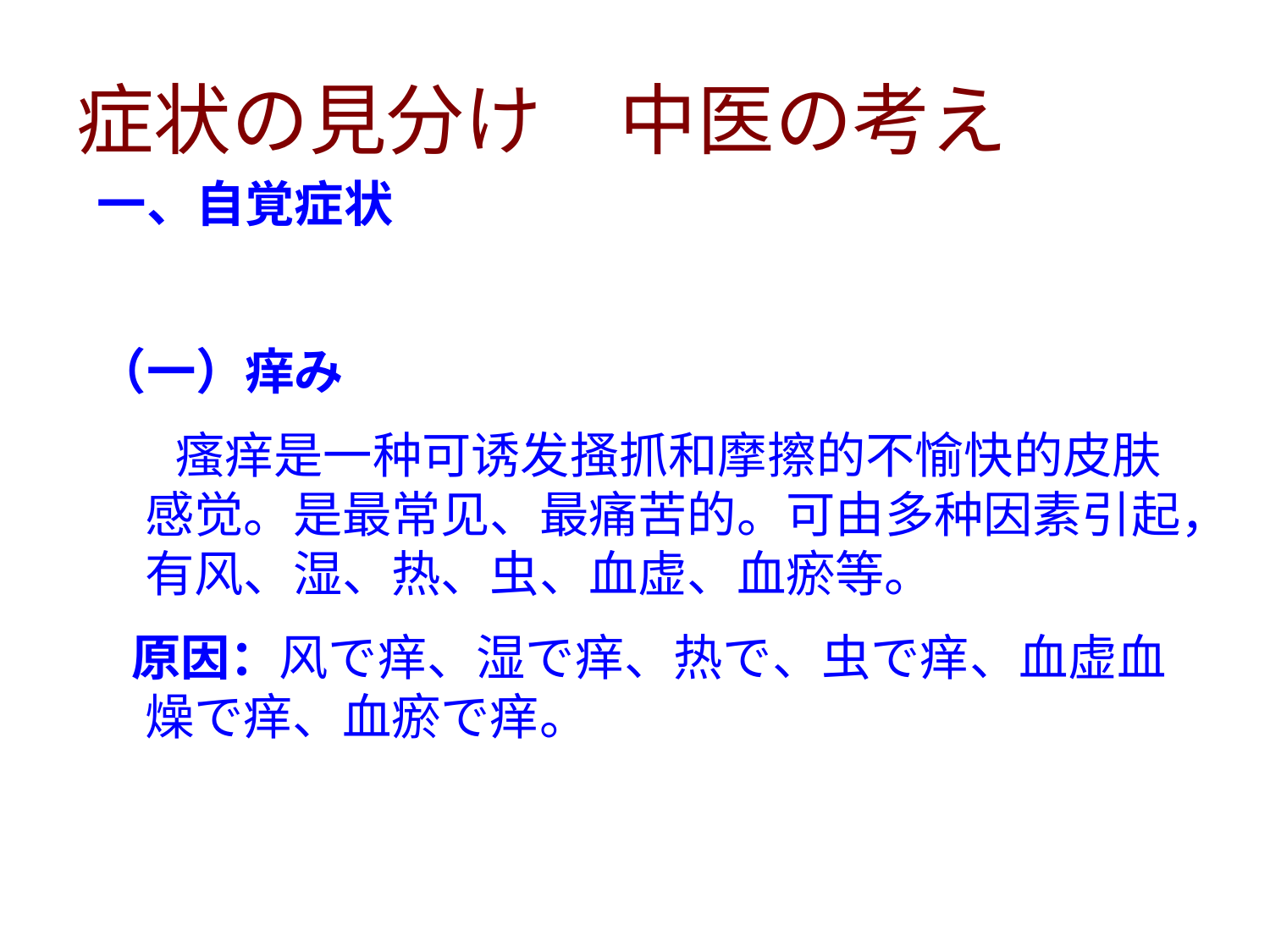

# 症状の見分け　中医の考え
一、自覚症状

（一）痒み
      瘙痒是一种可诱发搔抓和摩擦的不愉快的皮肤感觉。是最常见、最痛苦的。可由多种因素引起，有风、湿、热、虫、血虚、血瘀等。
  原因：风で痒、湿で痒、热で、虫で痒、血虚血燥で痒、血瘀で痒。